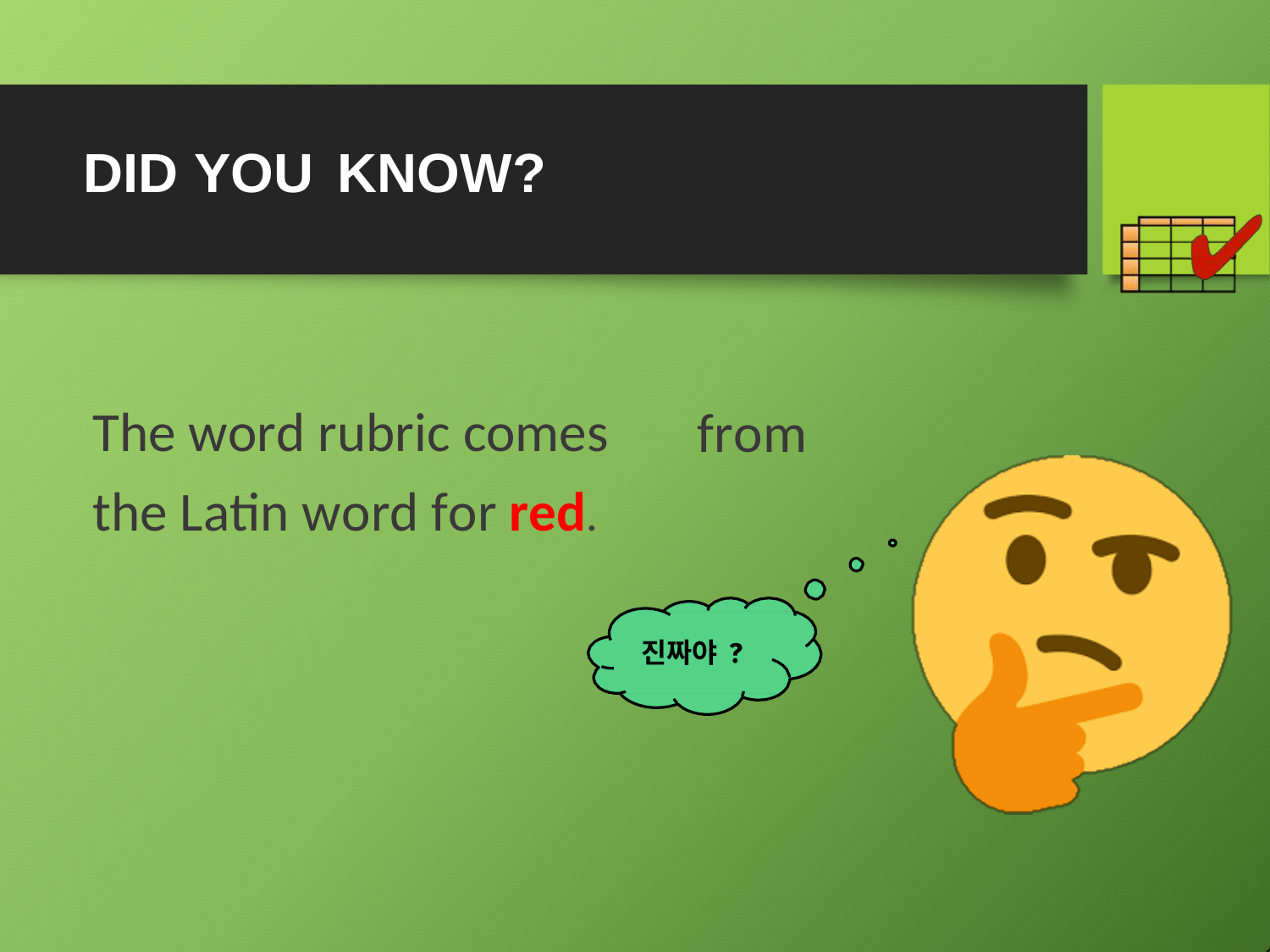

DID YOU
KNOW?

The word rubric comes
the Latin word for red.
from

진짜야?